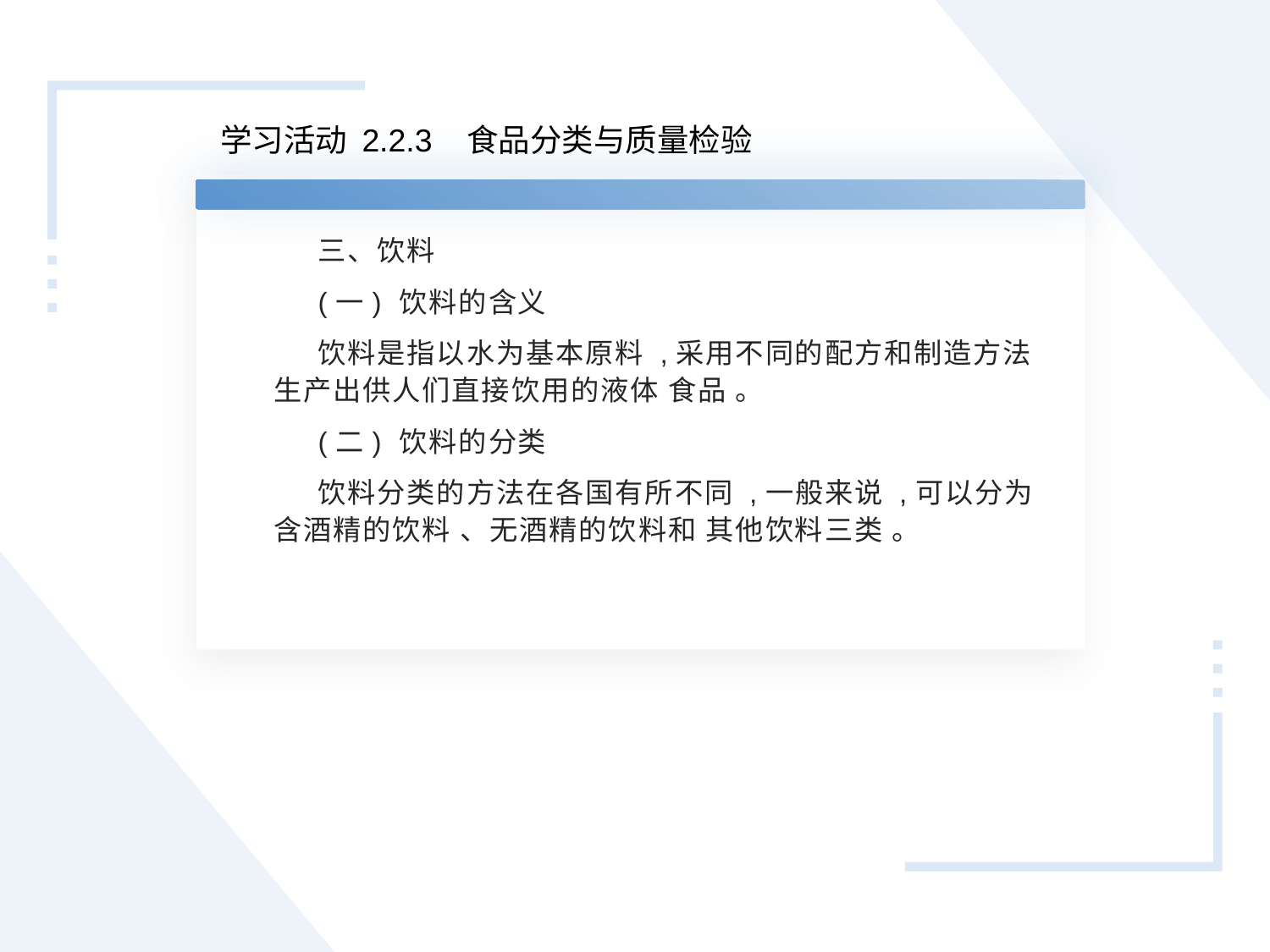

学习活动 2.2.3   食品分类与质量检验

三、饮料
(一) 饮料的含义
饮料是指以水为基本原料 ,采用不同的配方和制造方法生产出供人们直接饮用的液体 食品 。
(二) 饮料的分类
饮料分类的方法在各国有所不同 ,一般来说 ,可以分为含酒精的饮料 、无酒精的饮料和 其他饮料三类 。